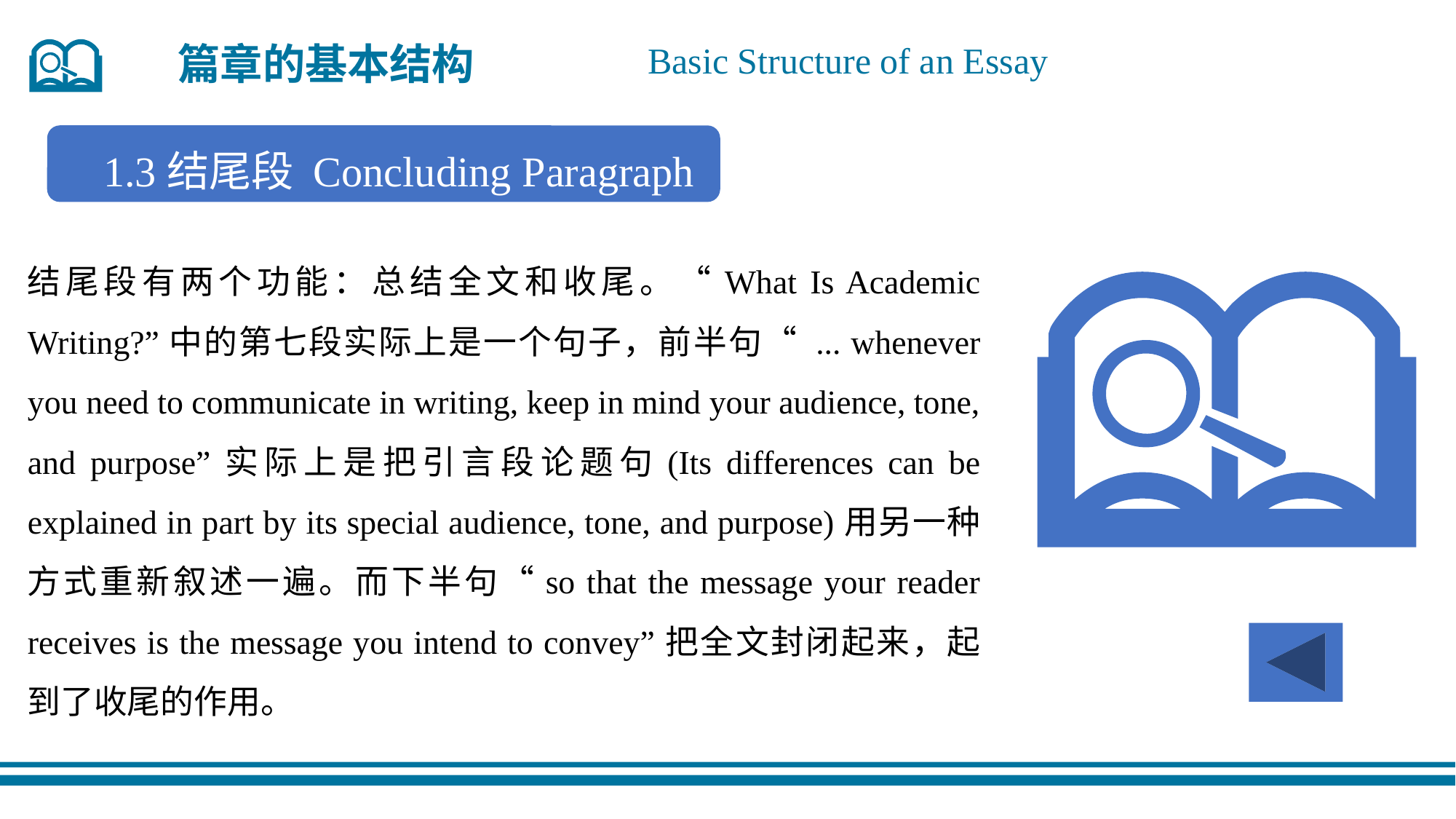

篇章的基本结构
Basic Structure of an Essay
1.3结尾段 Concluding Paragraph

结尾段有两个功能：总结全文和收尾。“What Is Academic Writing?”中的第七段实际上是一个句子，前半句“ ... whenever you need to communicate in writing, keep in mind your audience, tone, and purpose”实际上是把引言段论题句(Its differences can be explained in part by its special audience, tone, and purpose)用另一种方式重新叙述一遍。而下半句“so that the message your reader receives is the message you intend to convey”把全文封闭起来，起到了收尾的作用。